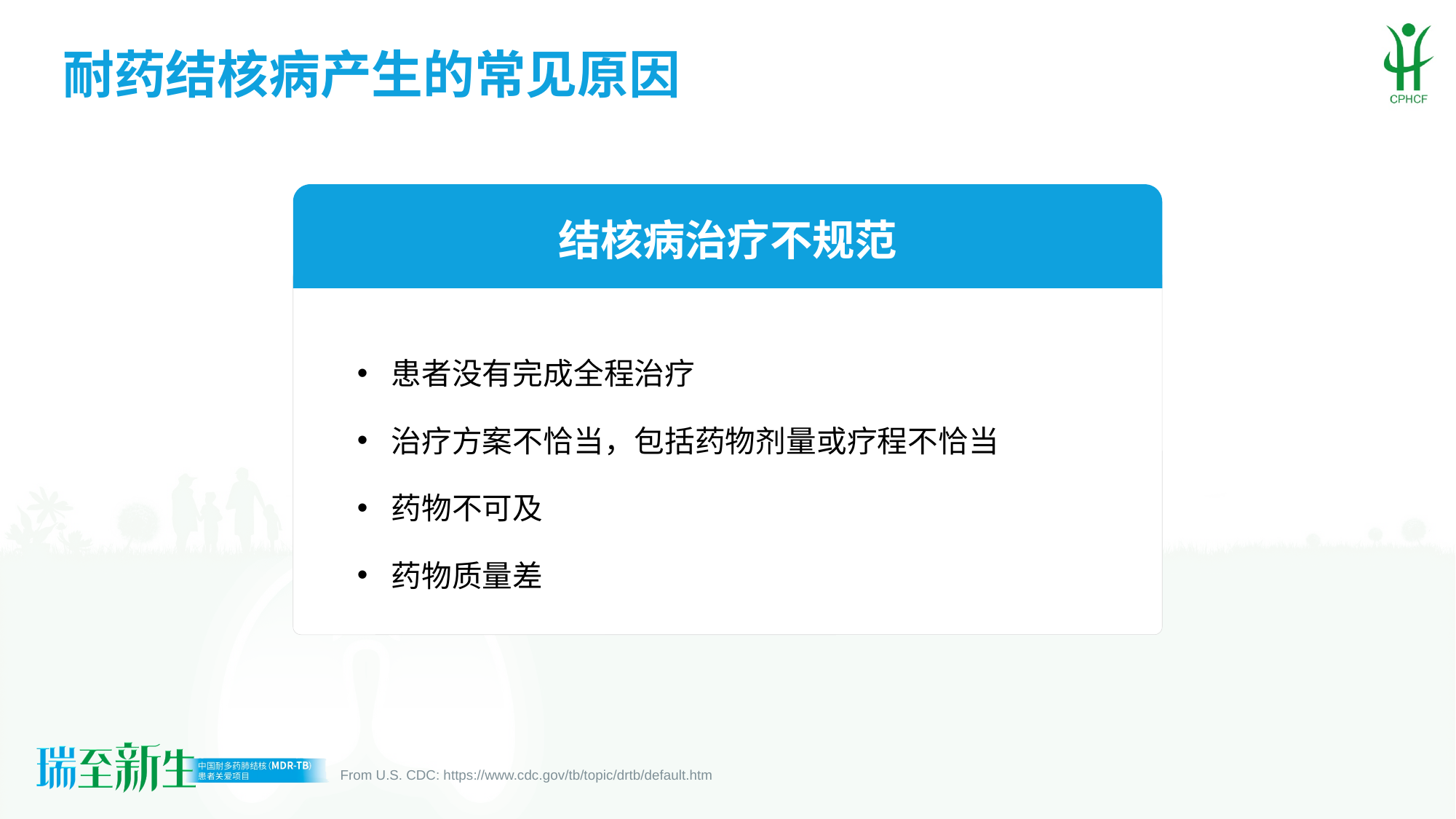

# 耐药结核病产生的常见原因
结核病治疗不规范

患者没有完成全程治疗
治疗方案不恰当，包括药物剂量或疗程不恰当
药物不可及
药物质量差
From U.S. CDC: https://www.cdc.gov/tb/topic/drtb/default.htm